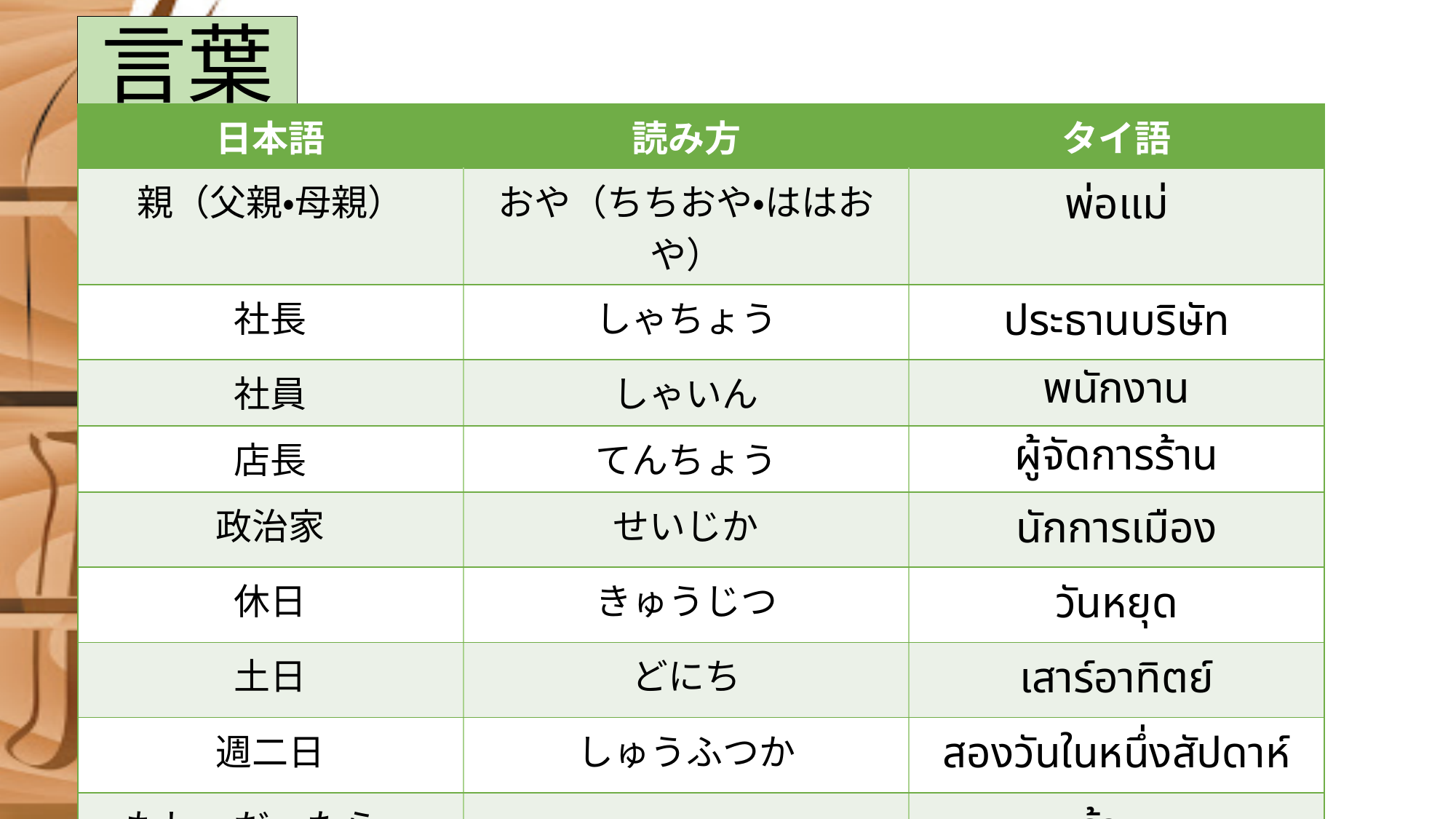

# 言葉
| 日本語 | 読み方 | タイ語 |
| --- | --- | --- |
| 親（父親・母親） | おや（ちちおや・ははおや） | พ่อแม่ |
| 社長 | しゃちょう | ประธานบริษัท |
| 社員 | しゃいん | พนักงาน |
| 店長 | てんちょう | ผู้จัดการร้าน |
| 政治家 | せいじか | นักการเมือง |
| 休日 | きゅうじつ | วันหยุด |
| 土日 | どにち | เสาร์อาทิตย์ |
| 週二日 | しゅうふつか | สองวันในหนึ่งสัปดาห์ |
| もし～だったら・・・ |  | ถ้า... |
| そうぞうします |  | จินตนาการ |